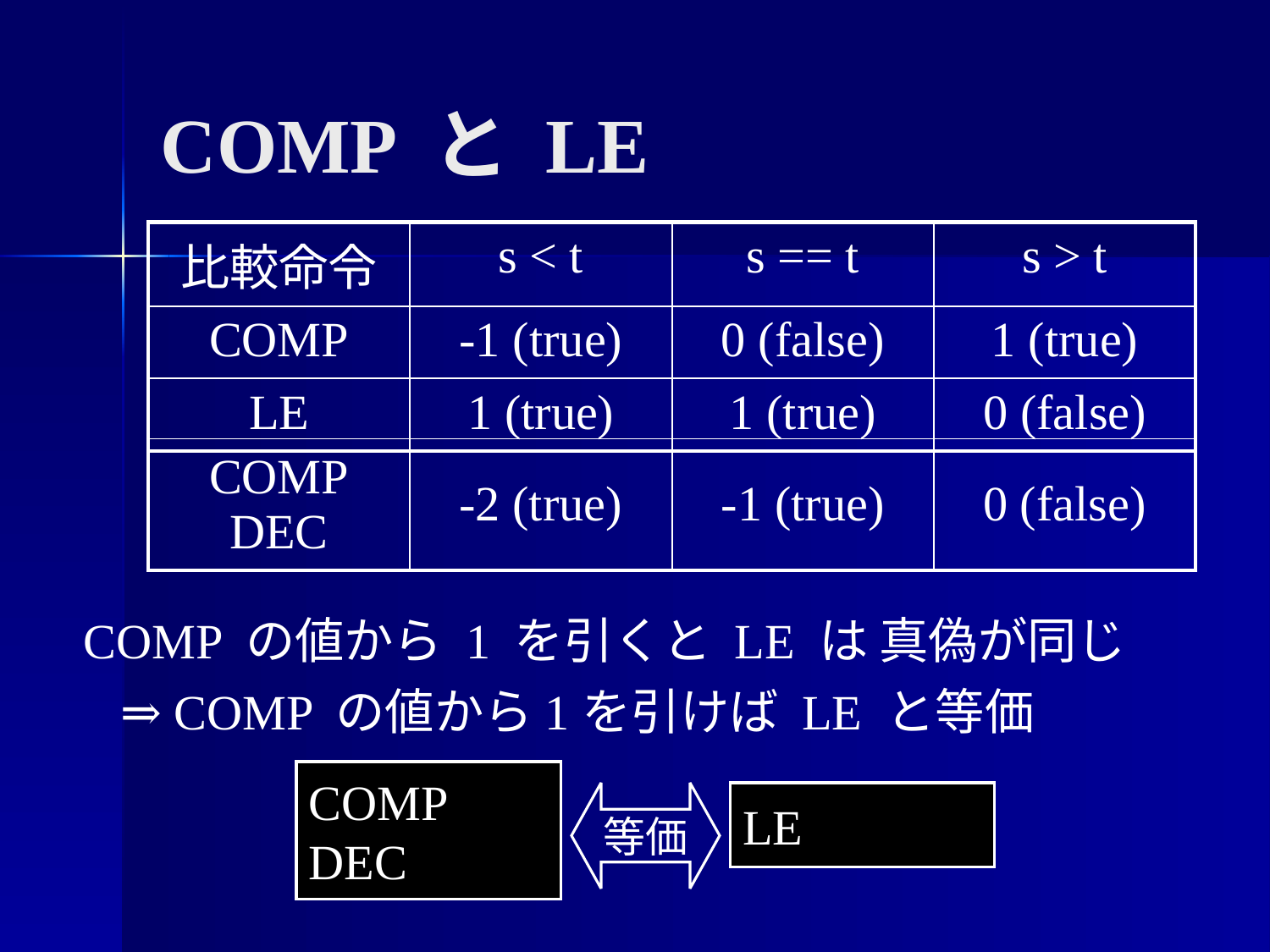

COMP と LE
| 比較命令 | s < t | s == t | s > t |
| --- | --- | --- | --- |
| COMP | -1 (true) | 0 (false) | 1 (true) |
| LE | 1 (true) | 1 (true) | 0 (false) |
| COMP DEC | -2 (true) | -1 (true) | 0 (false) |
| --- | --- | --- | --- |
COMP の値から 1 を引くと LE は 真偽が同じ
⇒ COMP の値から1を引けば LE と等価
COMP
DEC
等価
LE